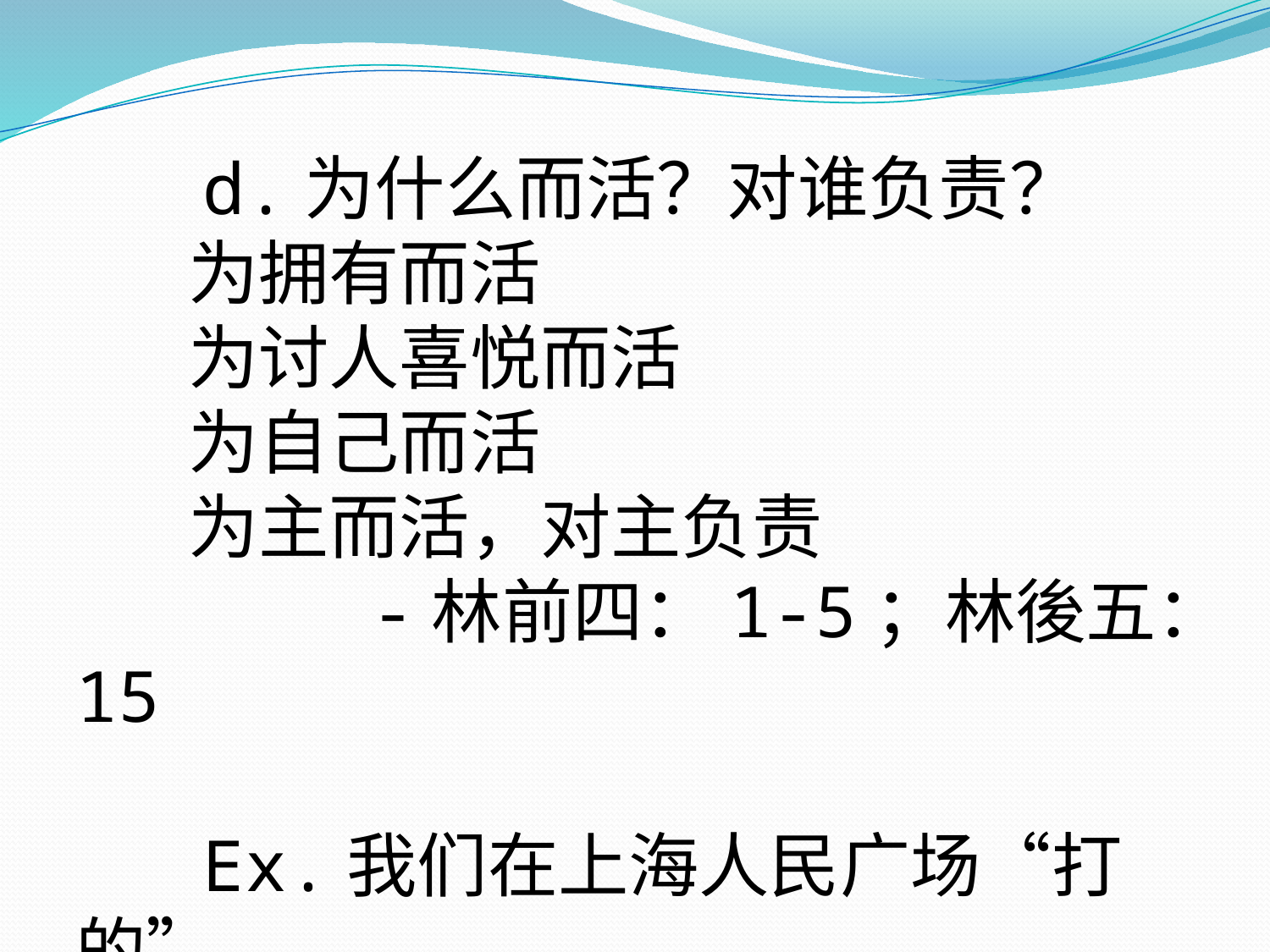

d.为什么而活？对谁负责？
      为拥有而活
      为讨人喜悦而活
      为自己而活
      为主而活，对主负责
       -林前四：1-5；林後五：15

	Ex.我们在上海人民广场“打的”